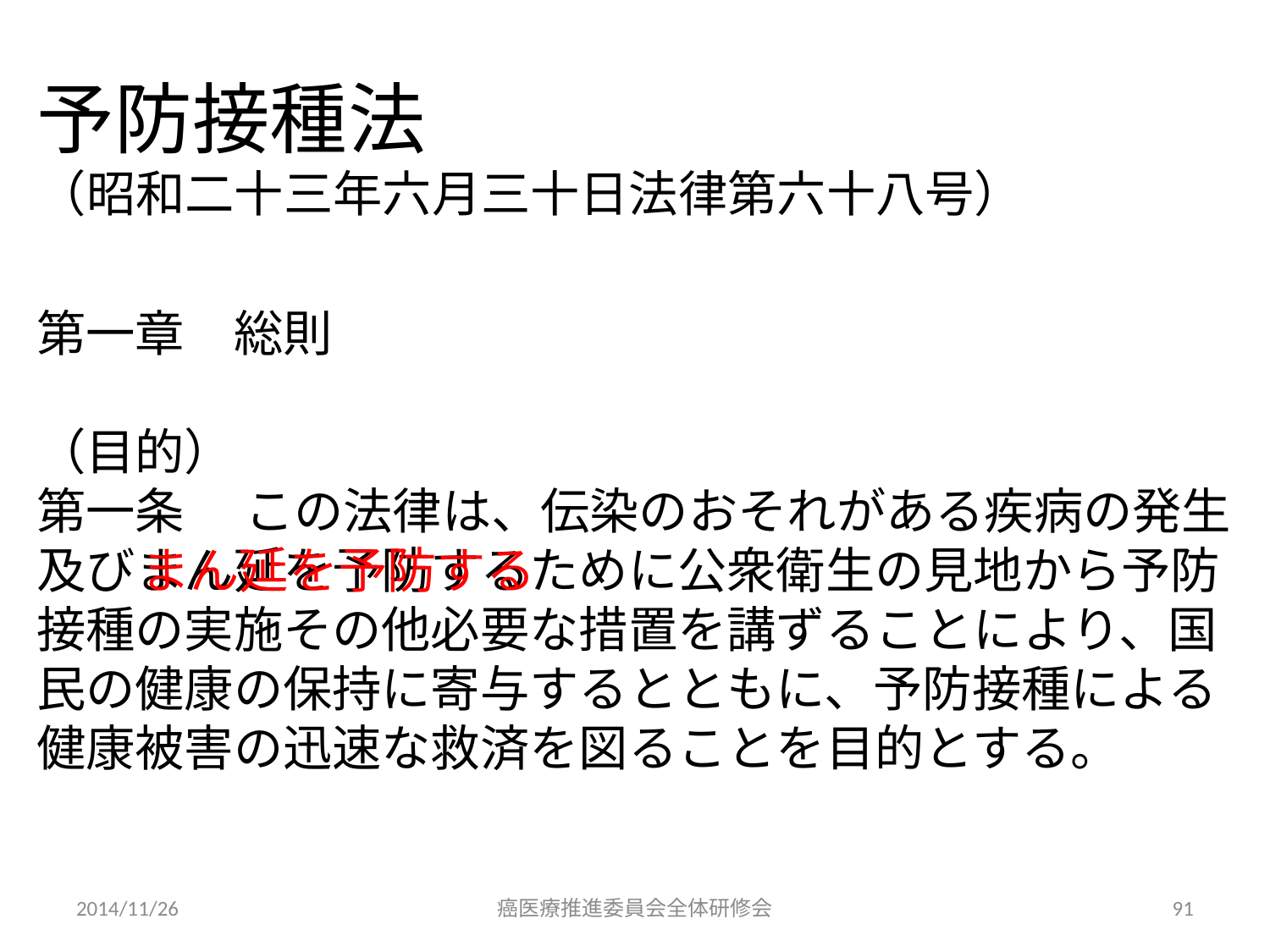

予防接種法
（昭和二十三年六月三十日法律第六十八号）
第一章　総則

（目的）
第一条 　この法律は、伝染のおそれがある疾病の発生及びまん延を予防するために公衆衛生の見地から予防接種の実施その他必要な措置を講ずることにより、国民の健康の保持に寄与するとともに、予防接種による健康被害の迅速な救済を図ることを目的とする。
まん延を予防する
2014/11/26
癌医療推進委員会全体研修会
91